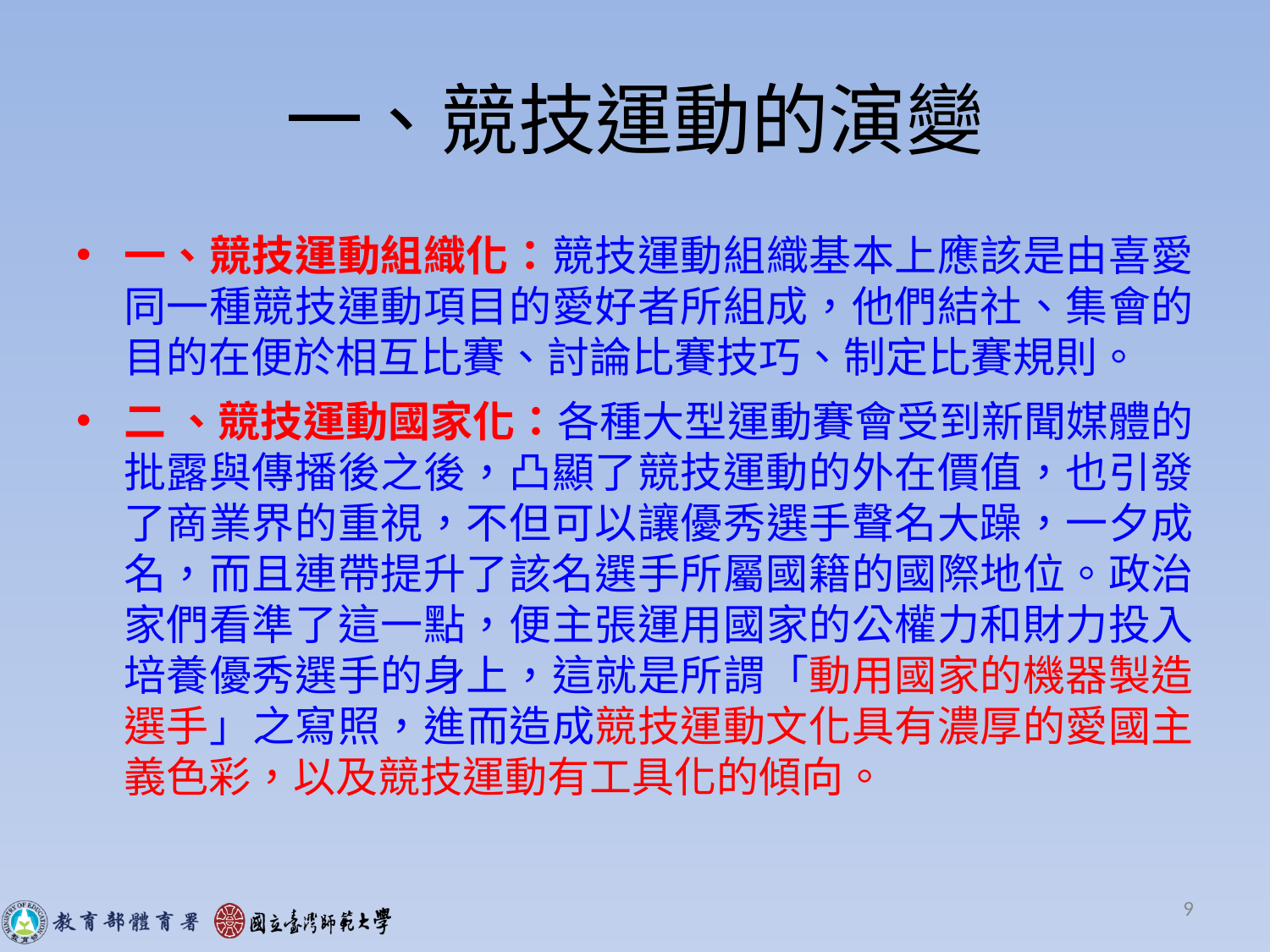

# 一、競技運動的演變
一、競技運動組織化：競技運動組織基本上應該是由喜愛同一種競技運動項目的愛好者所組成，他們結社、集會的目的在便於相互比賽、討論比賽技巧、制定比賽規則。
二 、競技運動國家化：各種大型運動賽會受到新聞媒體的批露與傳播後之後，凸顯了競技運動的外在價值，也引發了商業界的重視，不但可以讓優秀選手聲名大躁，一夕成名，而且連帶提升了該名選手所屬國籍的國際地位。政治家們看準了這一點，便主張運用國家的公權力和財力投入培養優秀選手的身上，這就是所謂「動用國家的機器製造選手」之寫照，進而造成競技運動文化具有濃厚的愛國主義色彩，以及競技運動有工具化的傾向。

9